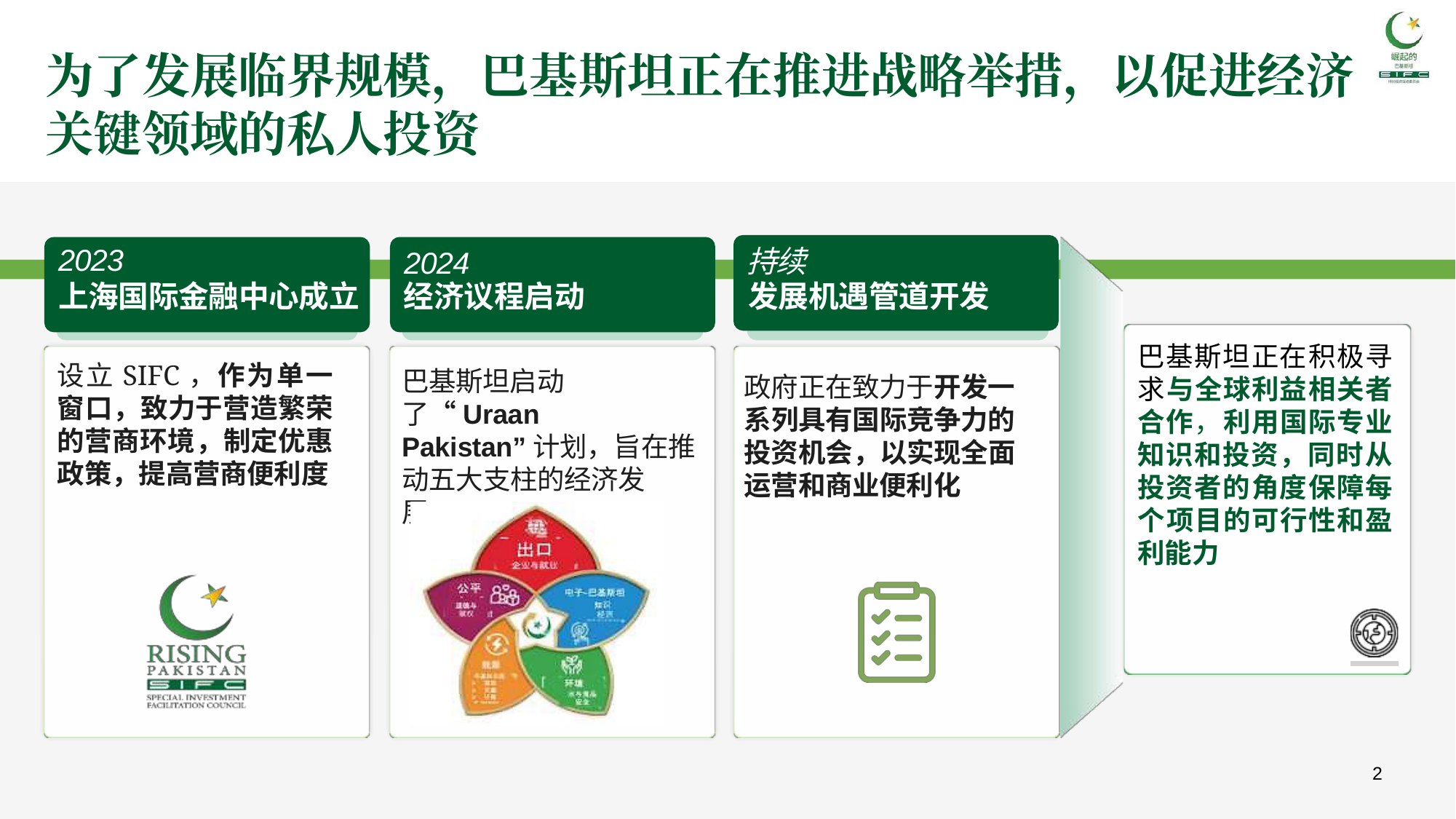

# 为了发展临界规模，巴基斯坦正在推进战略举措，以促进经济 关键领域的私人投资

2023
持续
2024

经济议程启动
发展机遇管道开发
上海国际金融中心成立

巴基斯坦正在积极寻求与全球利益相关者合作，利用国际专业知识和投资，同时从 投资者的角度保障每个项目的可行性和盈利能力

设立SIFC，作为单一窗口，致力于营造繁荣的营商环境，制定优惠政策，提高营商便利度
巴基斯坦启动了“Uraan Pakistan”计划，旨在推动五大支柱的经济发展：
政府正在致力于开发一系列具有国际竞争力的投资机会，以实现全面运营和商业便利化

2